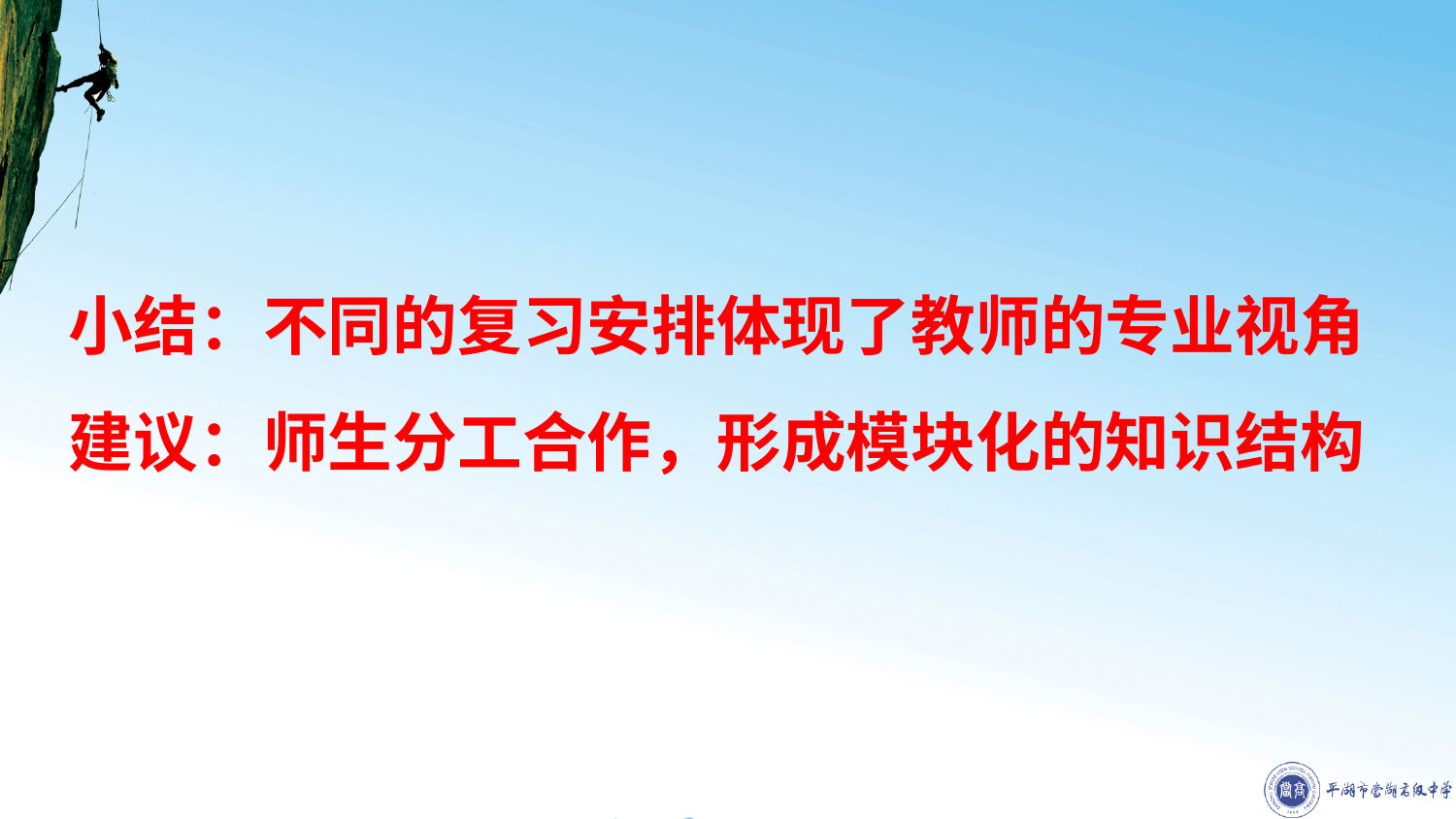

小结：不同的复习安排体现了教师的专业视角
建议：师生分工合作，形成模块化的知识结构